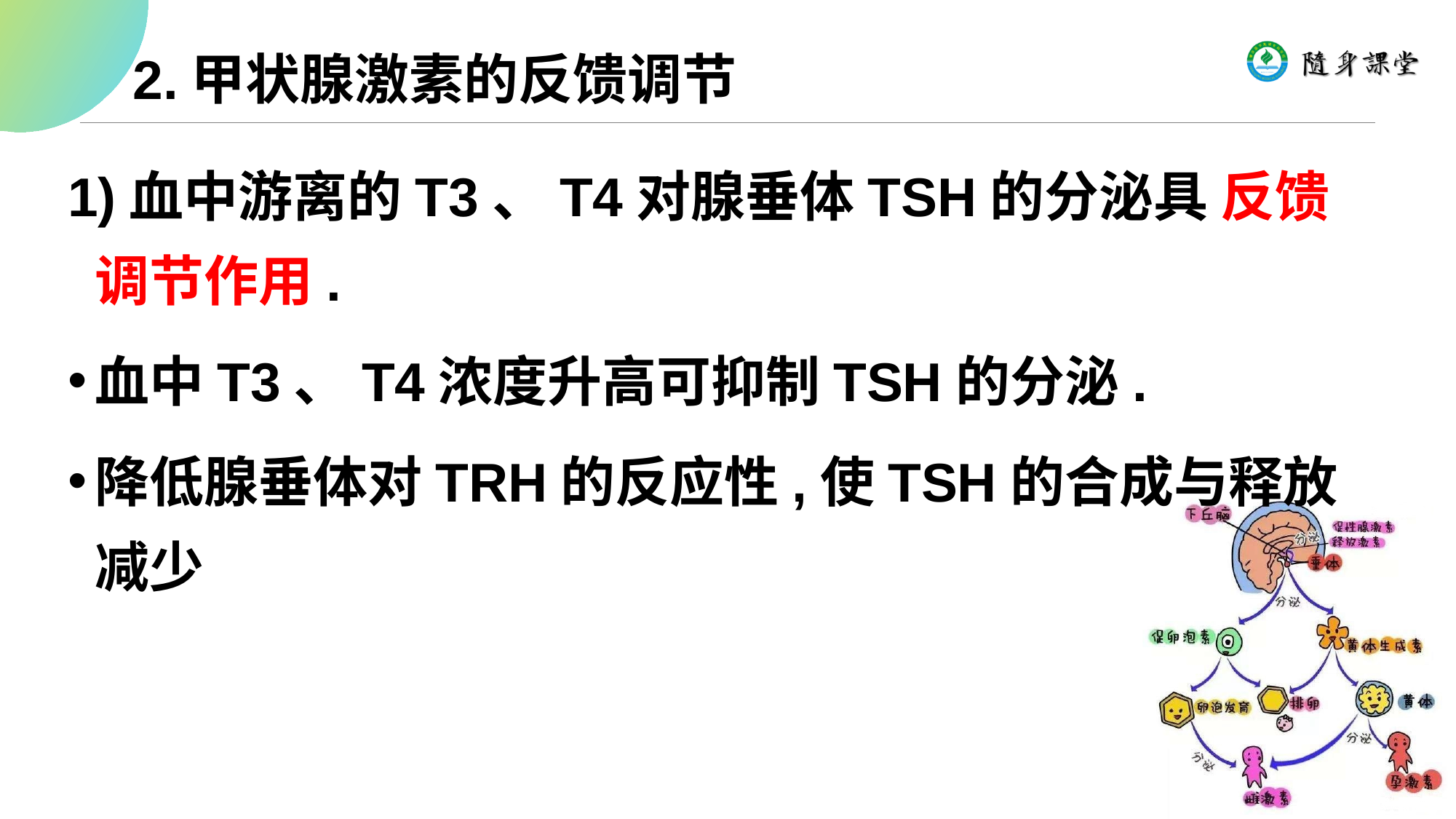

2.甲状腺激素的反馈调节
1)血中游离的T3、T4对腺垂体TSH的分泌具 反馈调节作用.
血中T3、T4浓度升高可抑制TSH的分泌.
降低腺垂体对TRH的反应性,使TSH的合成与释放减少